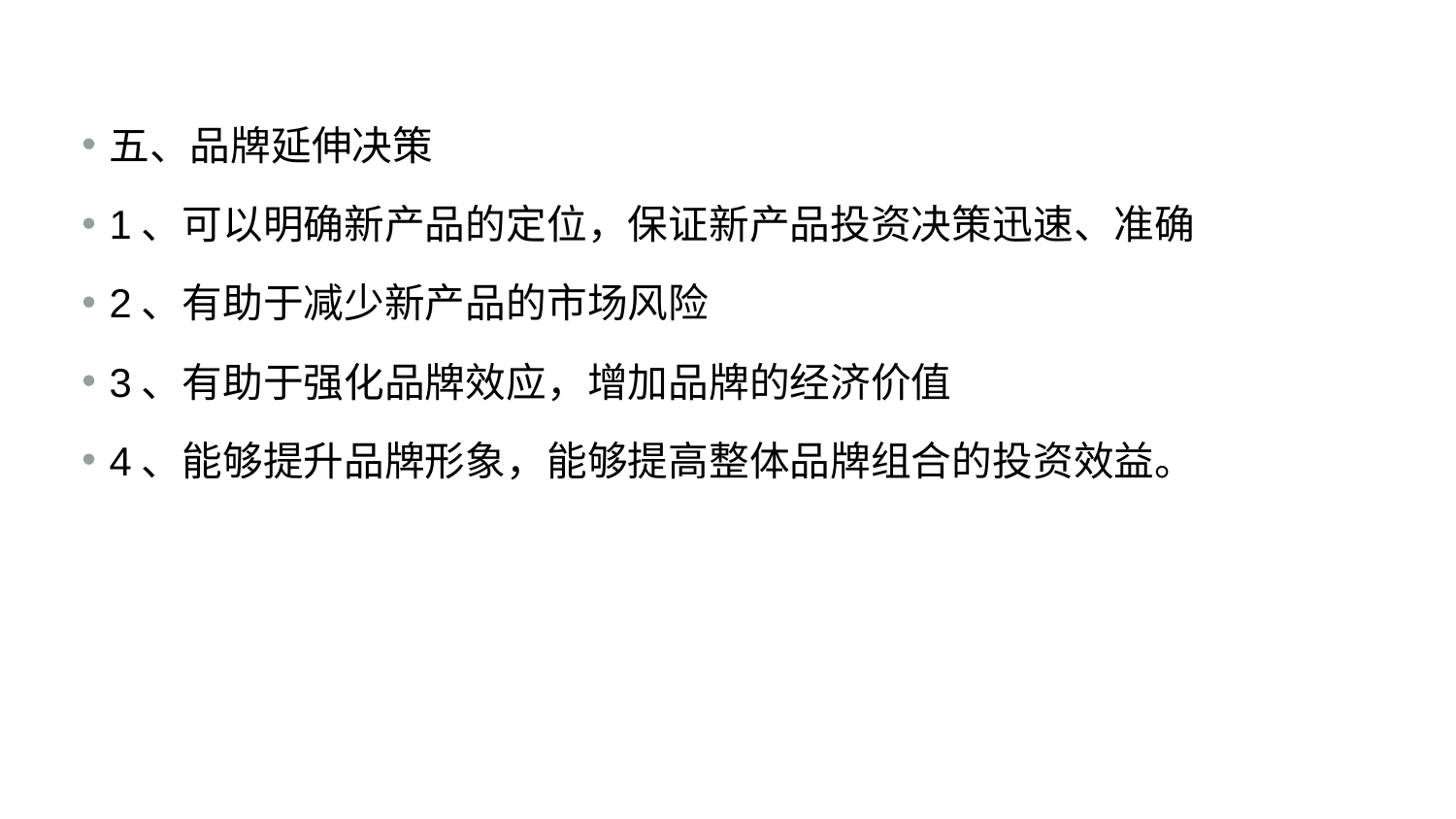

#
五、品牌延伸决策
1、可以明确新产品的定位，保证新产品投资决策迅速、准确
2、有助于减少新产品的市场风险
3、有助于强化品牌效应，增加品牌的经济价值
4、能够提升品牌形象，能够提高整体品牌组合的投资效益。